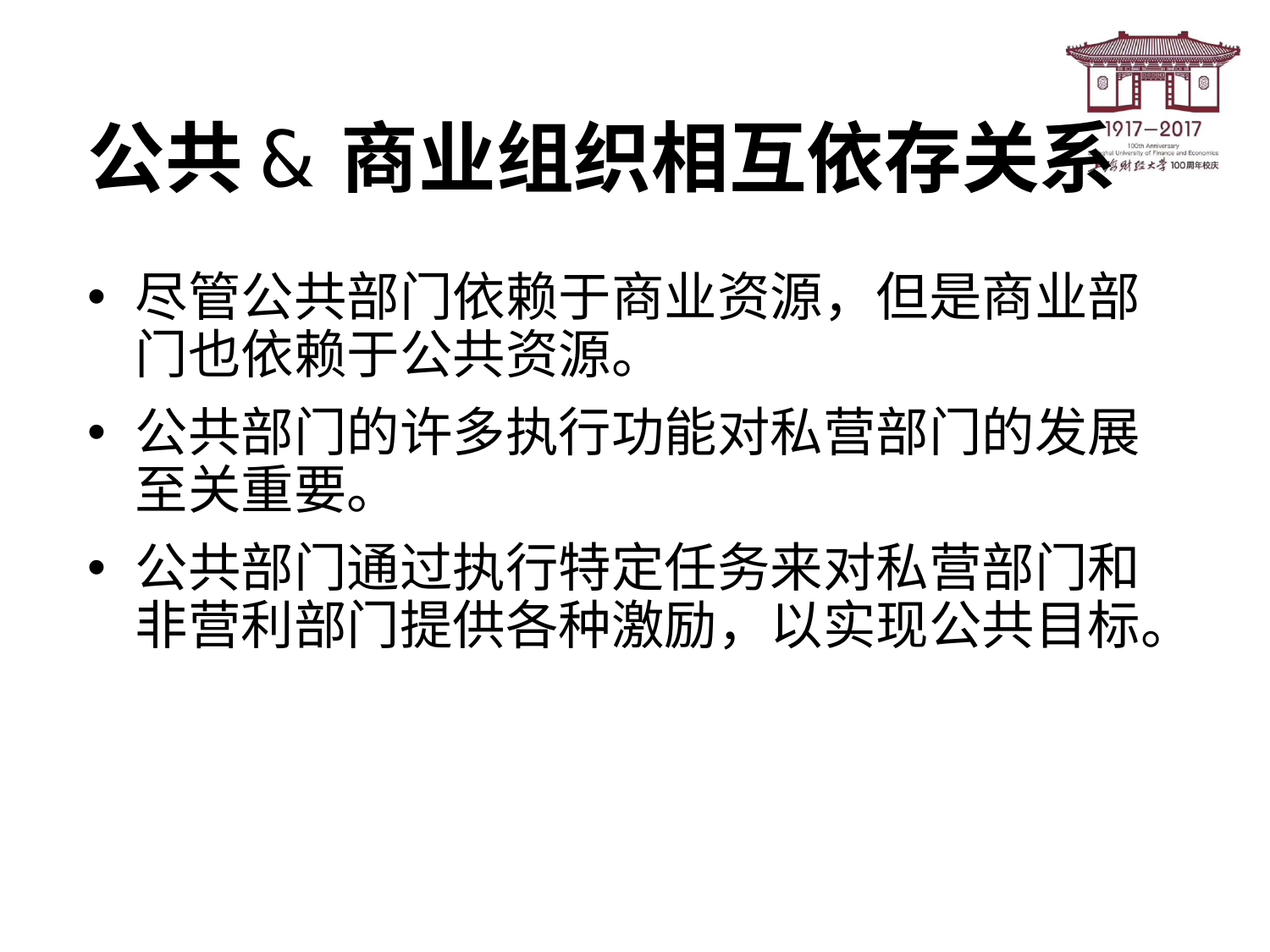

# 公共&商业组织相互依存关系
尽管公共部门依赖于商业资源，但是商业部门也依赖于公共资源。
公共部门的许多执行功能对私营部门的发展至关重要。
公共部门通过执行特定任务来对私营部门和非营利部门提供各种激励，以实现公共目标。